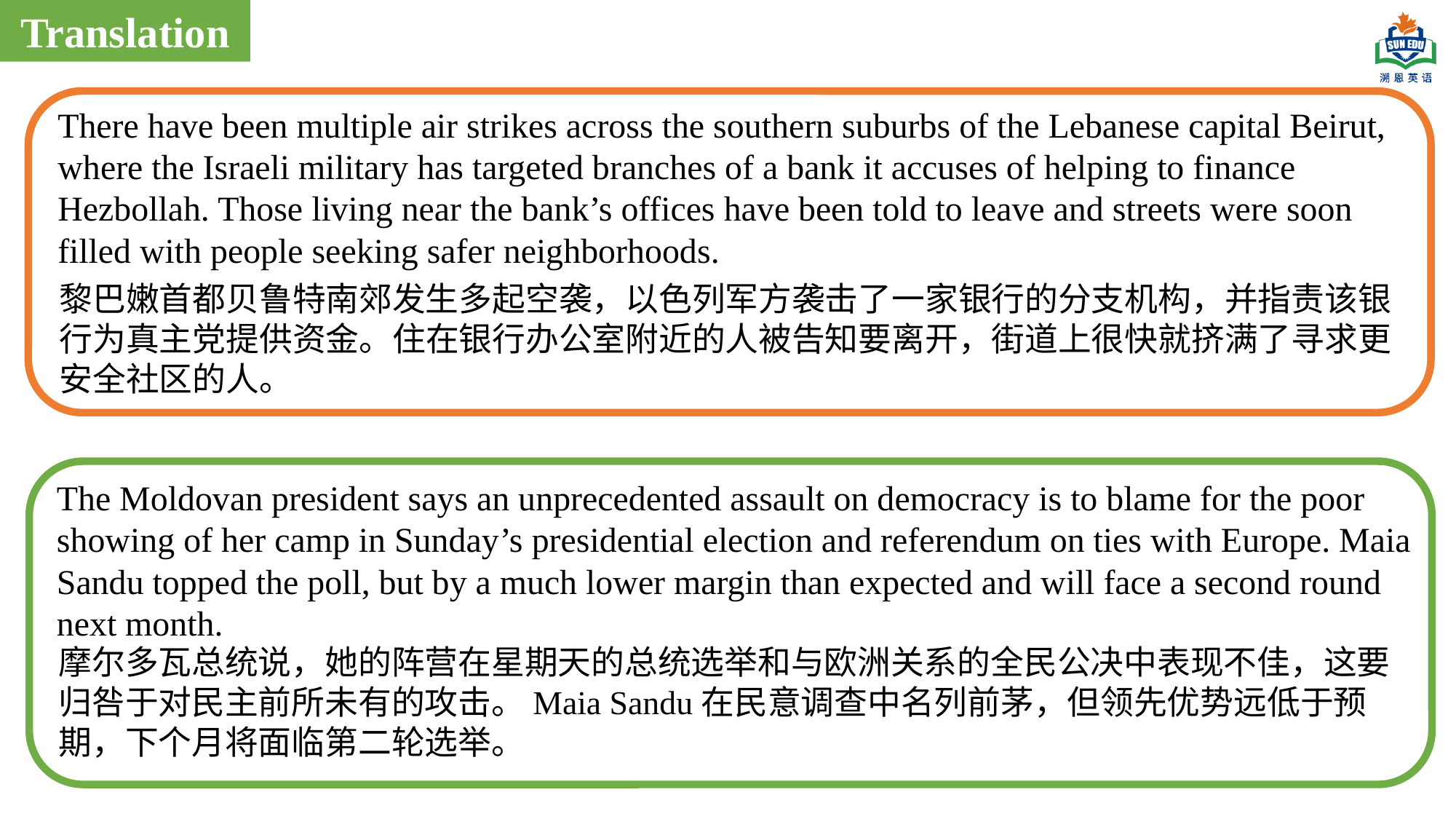

Translation

There have been multiple air strikes across the southern suburbs of the Lebanese capital Beirut, where the Israeli military has targeted branches of a bank it accuses of helping to finance Hezbollah. Those living near the bank’s offices have been told to leave and streets were soon filled with people seeking safer neighborhoods.
黎巴嫩首都贝鲁特南郊发生多起空袭，以色列军方袭击了一家银行的分支机构，并指责该银行为真主党提供资金。住在银行办公室附近的人被告知要离开，街道上很快就挤满了寻求更安全社区的人。

The Moldovan president says an unprecedented assault on democracy is to blame for the poor showing of her camp in Sunday’s presidential election and referendum on ties with Europe. Maia Sandu topped the poll, but by a much lower margin than expected and will face a second round next month.
摩尔多瓦总统说，她的阵营在星期天的总统选举和与欧洲关系的全民公决中表现不佳，这要归咎于对民主前所未有的攻击。Maia Sandu在民意调查中名列前茅，但领先优势远低于预期，下个月将面临第二轮选举。